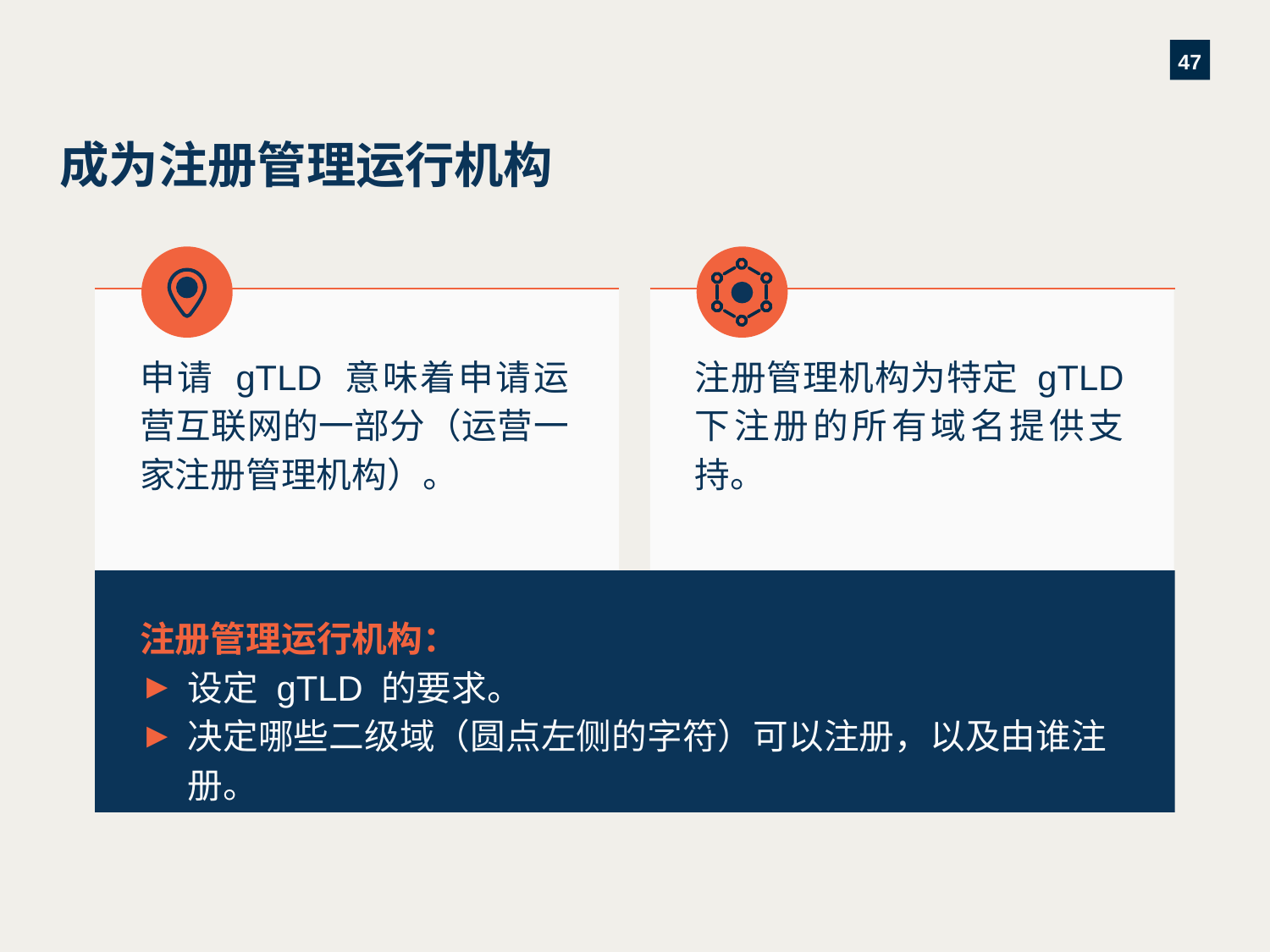

# 成为注册管理运行机构

申请 gTLD 意味着申请运营互联网的一部分（运营一家注册管理机构）。
注册管理机构为特定 gTLD 下注册的所有域名提供支持。
注册管理运行机构：
设定 gTLD 的要求。
决定哪些二级域（圆点左侧的字符）可以注册，以及由谁注册。